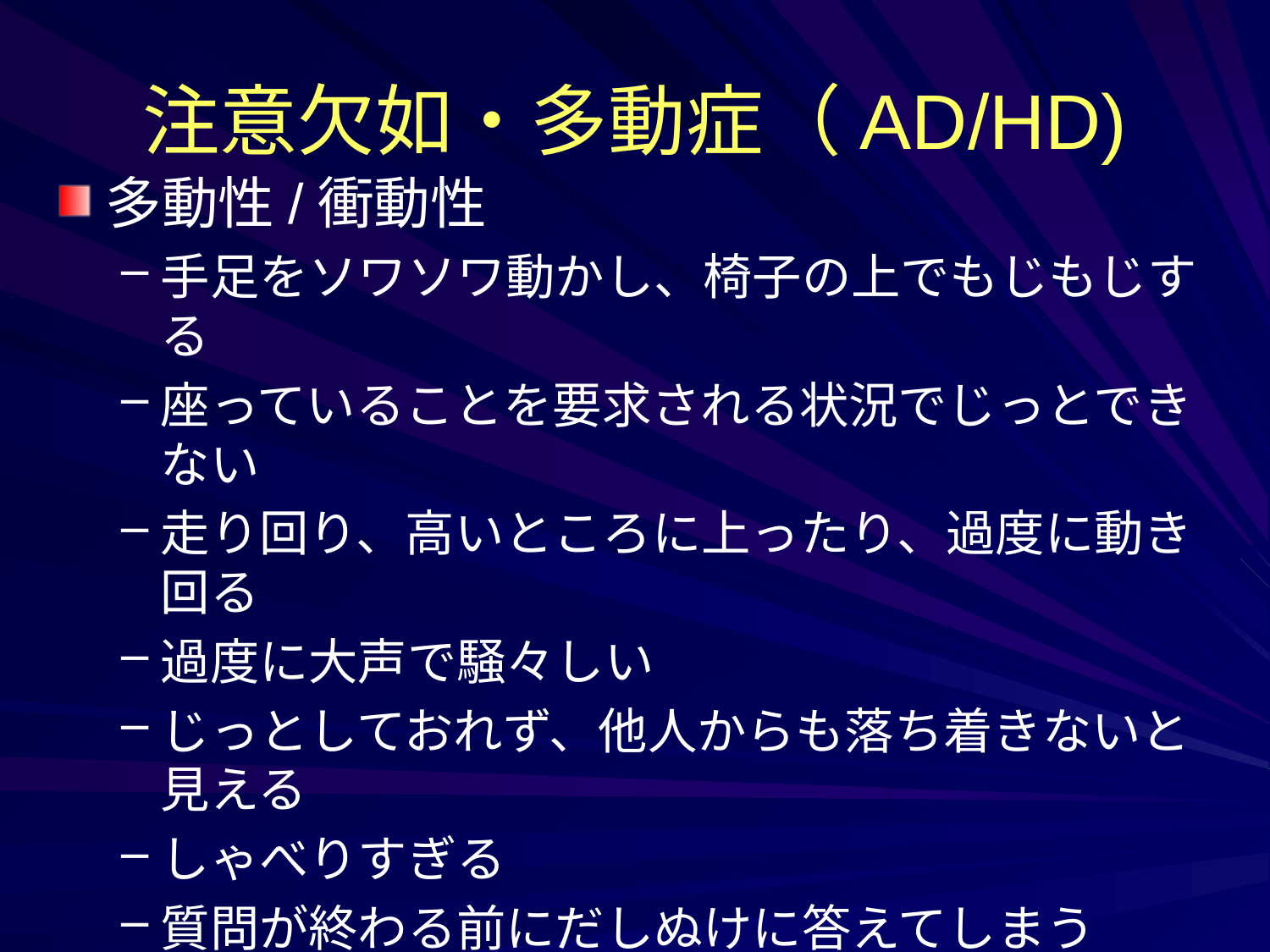

# 注意欠如・多動症（AD/HD)
多動性/衝動性
手足をソワソワ動かし、椅子の上でもじもじする
座っていることを要求される状況でじっとできない
走り回り、高いところに上ったり、過度に動き回る
過度に大声で騒々しい
じっとしておれず、他人からも落ち着きないと見える
しゃべりすぎる
質問が終わる前にだしぬけに答えてしまう
順番を待つことが困難
他人の邪魔をしたり干渉する